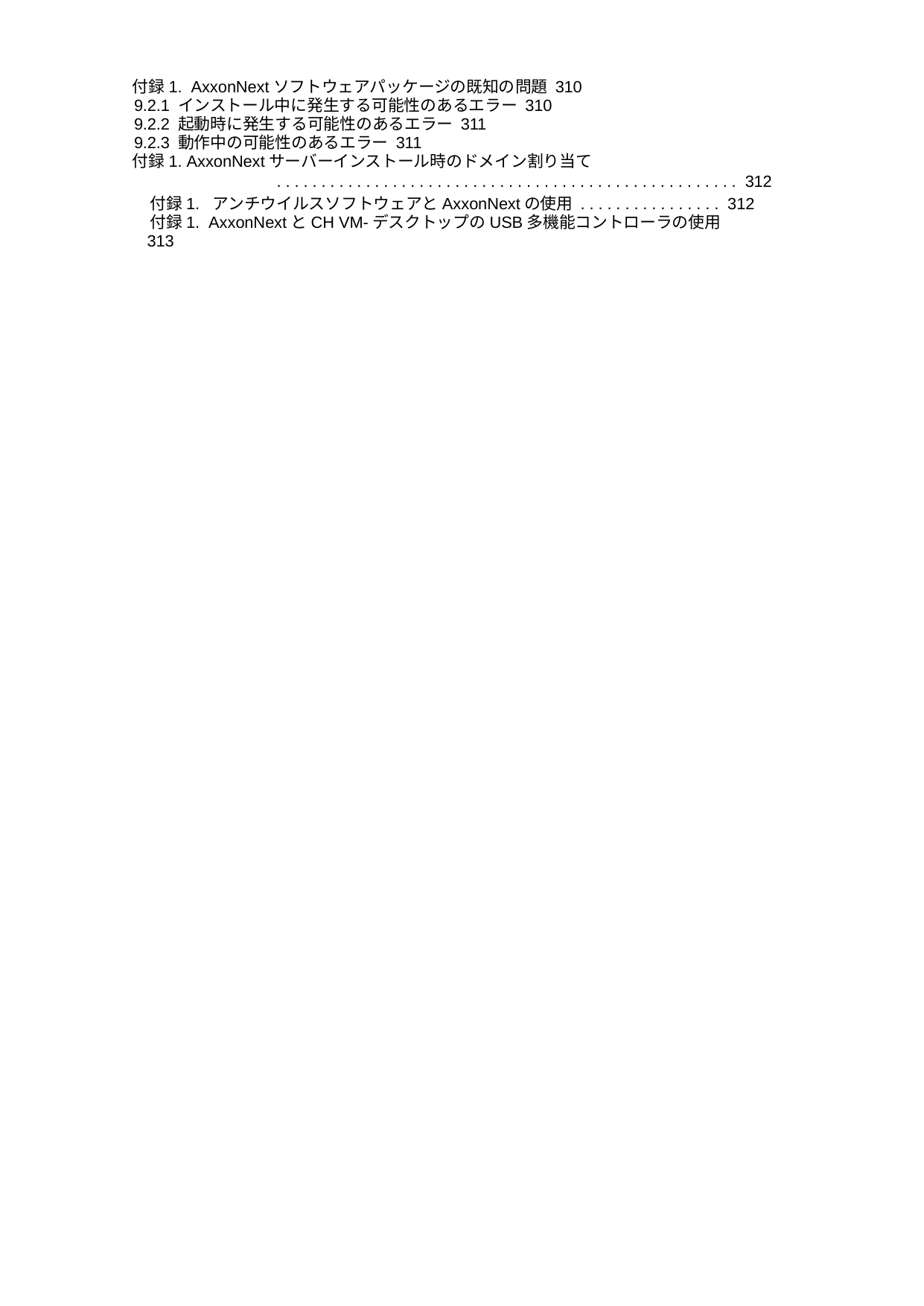

付録1.  AxxonNextソフトウェアパッケージの既知の問題 310
  9.2.1 インストール中に発生する可能性のあるエラー 310
  9.2.2 起動時に発生する可能性のあるエラー 311
  9.2.3 動作中の可能性のあるエラー 311
 付録1. AxxonNextサーバーインストール時のドメイン割り当て

 . . . . . . . . . . . . . . . . . . . . . . . . . . . . . . . . . . . . . . . . . . . . . . . . . . . .  312
 付録1.  アンチウイルスソフトウェアとAxxonNextの使用 . . . . . . . . . . . . . . . .  312
 付録1.  AxxonNextとCH VM-デスクトップのUSB多機能コントローラの使用
 313